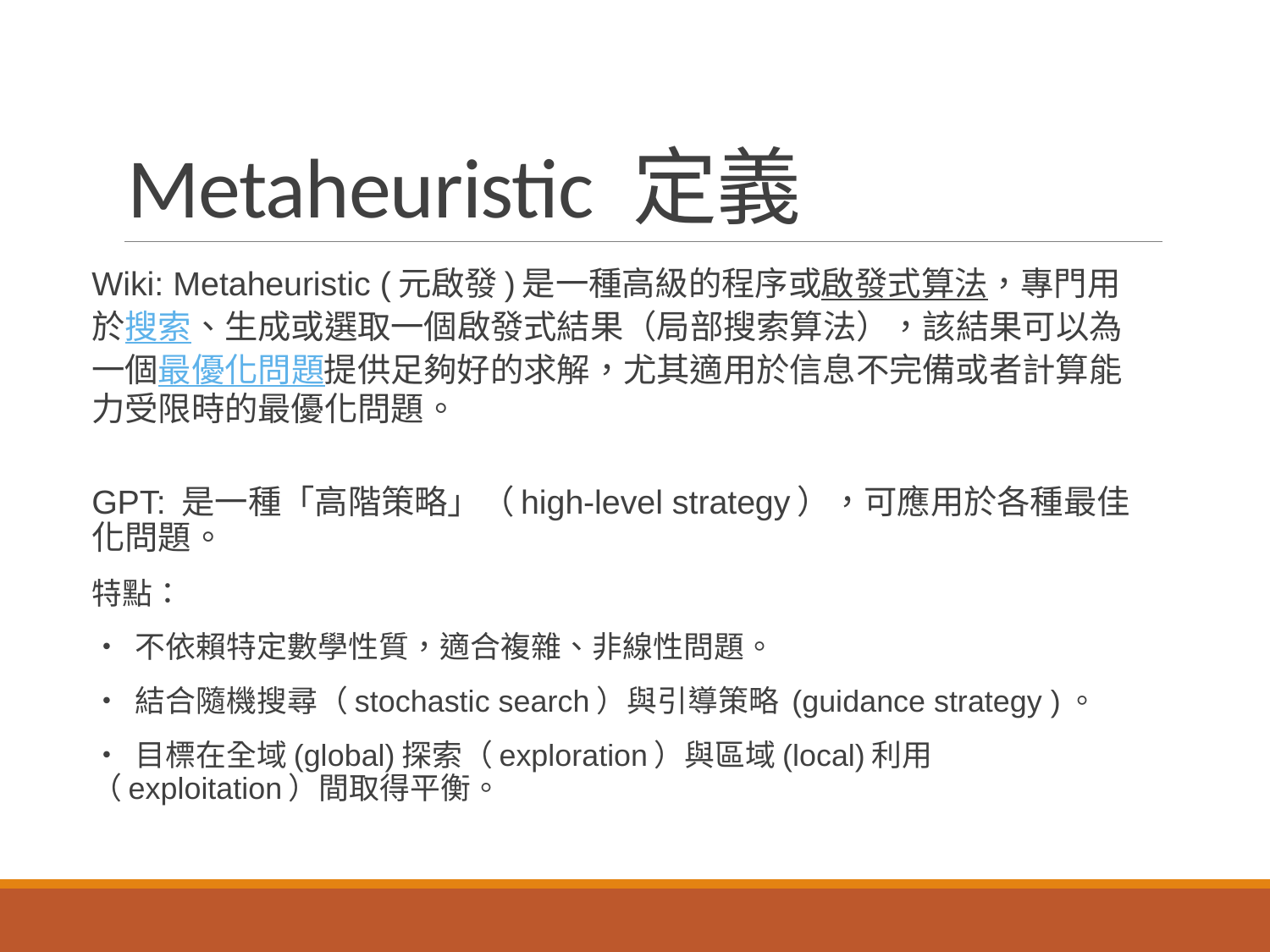

# Metaheuristic 定義
Wiki: Metaheuristic (元啟發)是一種高級的程序或啟發式算法，專門用於搜索、生成或選取一個啟發式結果（局部搜索算法），該結果可以為一個最優化問題提供足夠好的求解，尤其適用於信息不完備或者計算能力受限時的最優化問題。
GPT: 是一種「高階策略」（high-level strategy），可應用於各種最佳化問題。
特點：
• 不依賴特定數學性質，適合複雜、非線性問題。
• 結合隨機搜尋（stochastic search）與引導策略 (guidance strategy )。
• 目標在全域(global)探索（exploration）與區域(local)利用（exploitation）間取得平衡。